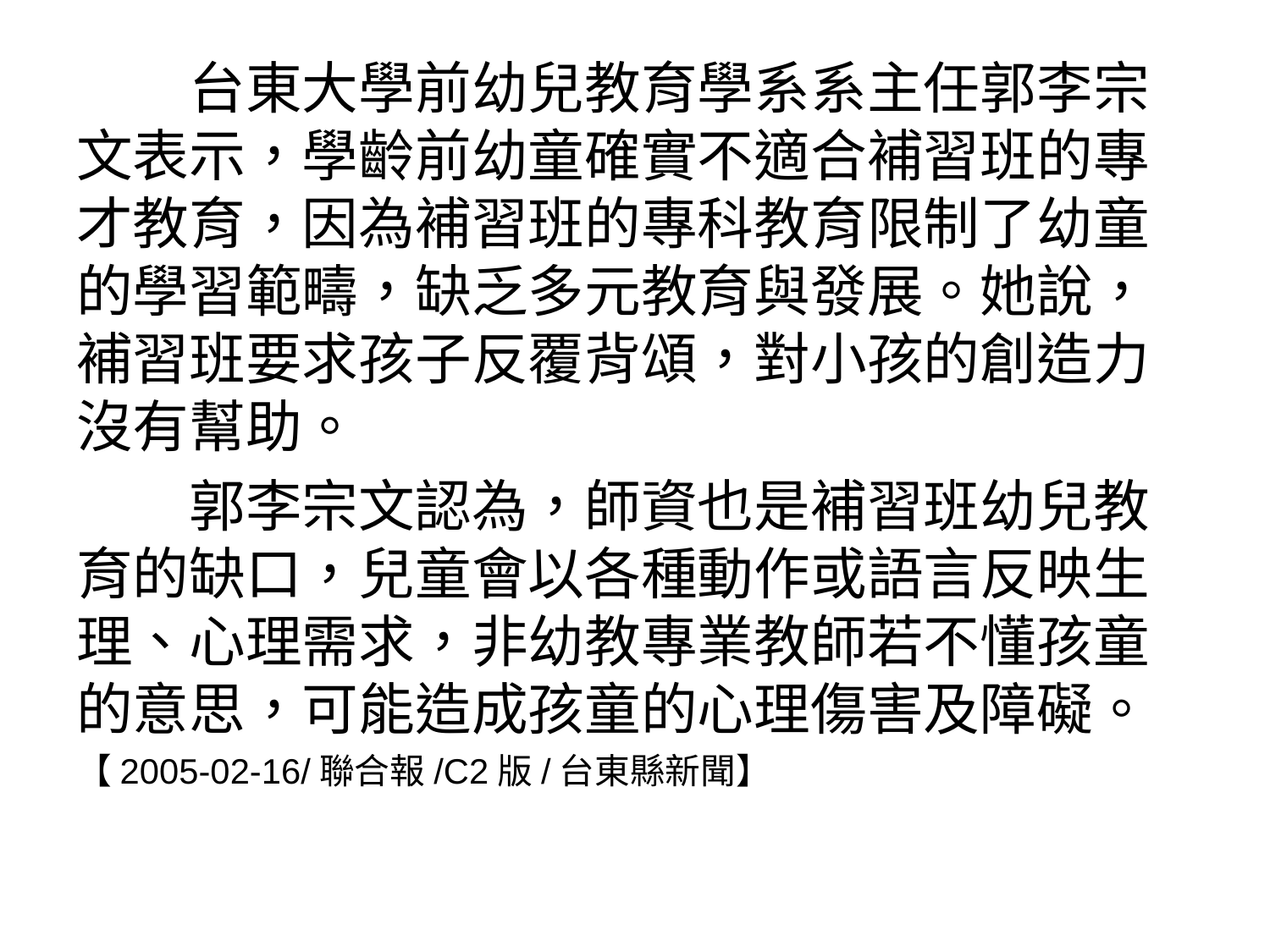

台東大學前幼兒教育學系系主任郭李宗文表示，學齡前幼童確實不適合補習班的專才教育，因為補習班的專科教育限制了幼童的學習範疇，缺乏多元教育與發展。她說，補習班要求孩子反覆背頌，對小孩的創造力沒有幫助。
　　郭李宗文認為，師資也是補習班幼兒教育的缺口，兒童會以各種動作或語言反映生理、心理需求，非幼教專業教師若不懂孩童的意思，可能造成孩童的心理傷害及障礙。
【2005-02-16/聯合報/C2版/台東縣新聞】